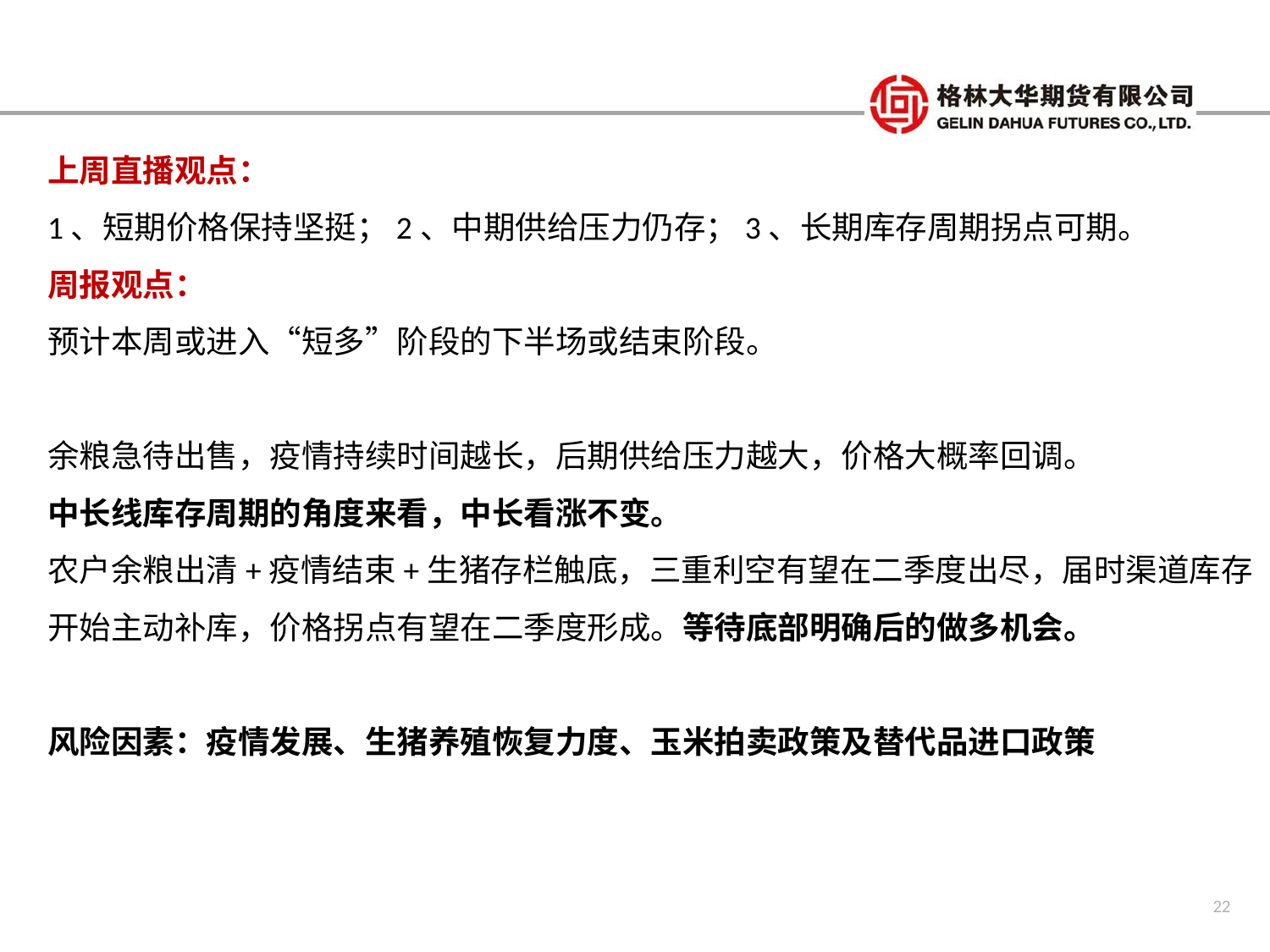

上周直播观点：
1、短期价格保持坚挺；2、中期供给压力仍存；3、长期库存周期拐点可期。
周报观点：
预计本周或进入“短多”阶段的下半场或结束阶段。

余粮急待出售，疫情持续时间越长，后期供给压力越大，价格大概率回调。
中长线库存周期的角度来看，中长看涨不变。
农户余粮出清+疫情结束+生猪存栏触底，三重利空有望在二季度出尽，届时渠道库存开始主动补库，价格拐点有望在二季度形成。等待底部明确后的做多机会。

风险因素：疫情发展、生猪养殖恢复力度、玉米拍卖政策及替代品进口政策

22